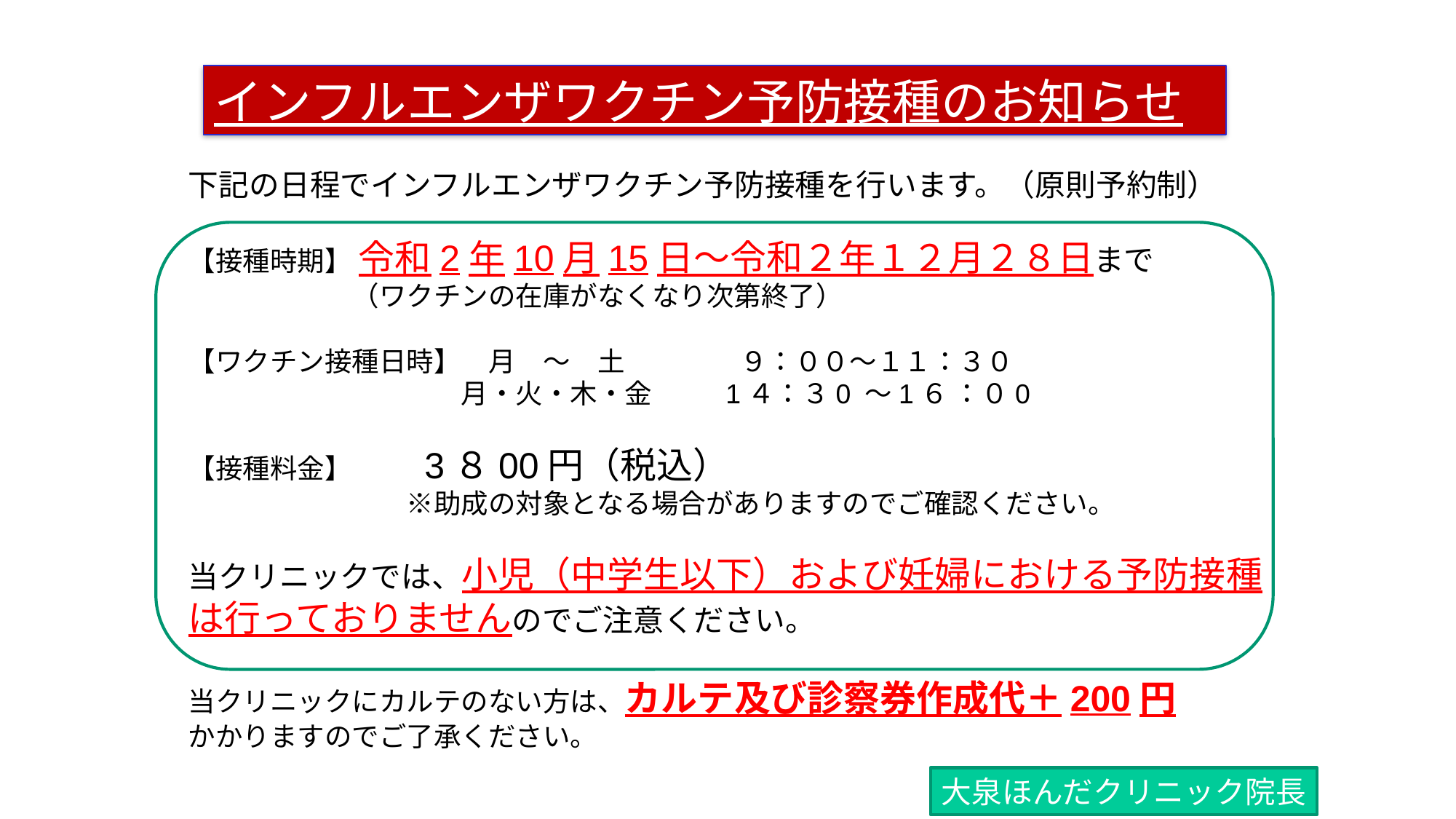

インフルエンザワクチン予防接種のお知らせ
下記の日程でインフルエンザワクチン予防接種を行います。（原則予約制）

【接種時期】 令和2年10月15日～令和２年１２月２８日まで
　　　　　　（ワクチンの在庫がなくなり次第終了）

【ワクチン接種日時】　月　〜　土　　　 　９：００〜１１：３０
　　　　　　　　　　月・火・木・金　  　1４：３0 〜1６ ：０0

【接種料金】　　3８00円（税込）
　　　　　　　　※助成の対象となる場合がありますのでご確認ください。

当クリニックでは、小児（中学生以下）および妊婦における予防接種は行っておりませんのでご注意ください。

当クリニックにカルテのない方は、カルテ及び診察券作成代＋200円
かかりますのでご了承ください。

大泉ほんだクリニック院長